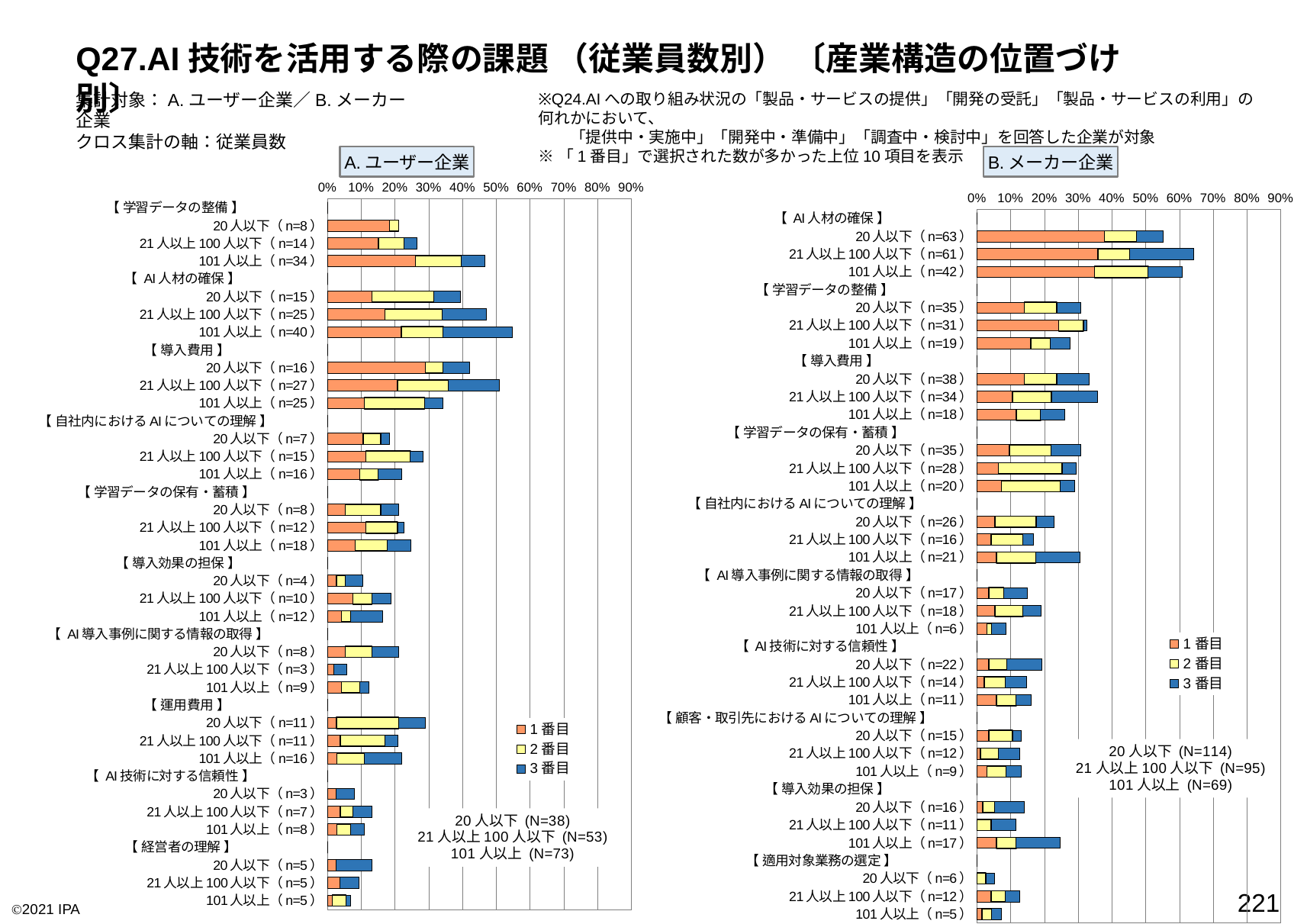

Q27.AI技術を活用する際の課題 （従業員数別） 〔産業構造の位置づけ別〕
集計対象：A.ユーザー企業／B.メーカー企業
クロス集計の軸：従業員数
※Q24.AIへの取り組み状況の「製品・サービスの提供」「開発の受託」「製品・サービスの利用」の何れかにおいて、
　　「提供中・実施中」「開発中・準備中」「調査中・検討中」を回答した企業が対象
※「1番目」で選択された数が多かった上位10項目を表示
A.ユーザー企業
B.メーカー企業

### Chart:

| Category | 1番目 | 2番目 | 3番目 |
|---|---|---|---|
| 【 学習データの整備 】                       | 0.0 | 0.0 | 0.0 |
| 20人以下（n=8） | 0.18421052631578946 | 0.02631578947368421 | 0.0 |
| 21人以上100人以下（n=14） | 0.1509433962264151 | 0.07547169811320754 | 0.03773584905660377 |
| 101人以上（n=34） | 0.2602739726027397 | 0.136986301369863 | 0.0684931506849315 |
| 【 AI人材の確保 】                        | 0.0 | 0.0 | 0.0 |
| 20人以下（n=15） | 0.13157894736842105 | 0.18421052631578946 | 0.07894736842105263 |
| 21人以上100人以下（n=25） | 0.16981132075471697 | 0.16981132075471697 | 0.1320754716981132 |
| 101人以上（n=40） | 0.2191780821917808 | 0.1232876712328767 | 0.2054794520547945 |
| 【 導入費用 】                           | 0.0 | 0.0 | 0.0 |
| 20人以下（n=16） | 0.2894736842105263 | 0.05263157894736842 | 0.07894736842105263 |
| 21人以上100人以下（n=27） | 0.20754716981132076 | 0.1509433962264151 | 0.1509433962264151 |
| 101人以上（n=25） | 0.1095890410958904 | 0.1780821917808219 | 0.0547945205479452 |
| 【 自社内におけるAIについての理解 】               | 0.0 | 0.0 | 0.0 |
| 20人以下（n=7） | 0.10526315789473684 | 0.05263157894736842 | 0.02631578947368421 |
| 21人以上100人以下（n=15） | 0.11320754716981132 | 0.1320754716981132 | 0.03773584905660377 |
| 101人以上（n=16） | 0.0958904109589041 | 0.0547945205479452 | 0.0684931506849315 |
| 【 学習データの保有・蓄積 】                    | 0.0 | 0.0 | 0.0 |
| 20人以下（n=8） | 0.05263157894736842 | 0.10526315789473684 | 0.05263157894736842 |
| 21人以上100人以下（n=12） | 0.11320754716981132 | 0.09433962264150944 | 0.018867924528301886 |
| 101人以上（n=18） | 0.0821917808219178 | 0.0958904109589041 | 0.0684931506849315 |
| 【 導入効果の担保 】                        | 0.0 | 0.0 | 0.0 |
| 20人以下（n=4） | 0.02631578947368421 | 0.02631578947368421 | 0.05263157894736842 |
| 21人以上100人以下（n=10） | 0.07547169811320754 | 0.05660377358490566 | 0.05660377358490566 |
| 101人以上（n=12） | 0.0410958904109589 | 0.0273972602739726 | 0.0958904109589041 |
| 【 AI導入事例に関する情報の取得 】                | 0.0 | 0.0 | 0.0 |
| 20人以下（n=8） | 0.05263157894736842 | 0.07894736842105263 | 0.07894736842105263 |
| 21人以上100人以下（n=3） | 0.018867924528301886 | 0.0 | 0.03773584905660377 |
| 101人以上（n=9） | 0.0410958904109589 | 0.0547945205479452 | 0.0273972602739726 |
| 【 運用費用 】                           | 0.0 | 0.0 | 0.0 |
| 20人以下（n=11） | 0.02631578947368421 | 0.18421052631578946 | 0.07894736842105263 |
| 21人以上100人以下（n=11） | 0.03773584905660377 | 0.1320754716981132 | 0.03773584905660377 |
| 101人以上（n=16） | 0.0273972602739726 | 0.0821917808219178 | 0.1095890410958904 |
| 【 AI技術に対する信頼性 】                    | 0.0 | 0.0 | 0.0 |
| 20人以下（n=3） | 0.02631578947368421 | 0.0 | 0.05263157894736842 |
| 21人以上100人以下（n=7） | 0.03773584905660377 | 0.03773584905660377 | 0.05660377358490566 |
| 101人以上（n=8） | 0.0273972602739726 | 0.0410958904109589 | 0.0410958904109589 |
| 【 経営者の理解 】                         | 0.0 | 0.0 | 0.0 |
| 20人以下（n=5） | 0.02631578947368421 | 0.0 | 0.10526315789473684 |
| 21人以上100人以下（n=5） | 0.03773584905660377 | 0.0 | 0.05660377358490566 |
| 101人以上（n=5） | 0.0136986301369863 | 0.0410958904109589 | 0.0136986301369863 |

### Chart:

| Category | 1番目 | 2番目 | 3番目 |
|---|---|---|---|
| 【 AI人材の確保 】                        | 0.0 | 0.0 | 0.0 |
| 20人以下（n=63） | 0.37719298245614036 | 0.09649122807017543 | 0.07894736842105263 |
| 21人以上100人以下（n=61） | 0.35789473684210527 | 0.09473684210526316 | 0.18947368421052632 |
| 101人以上（n=42） | 0.34782608695652173 | 0.15942028985507245 | 0.10144927536231885 |
| 【 学習データの整備 】                       | 0.0 | 0.0 | 0.0 |
| 20人以下（n=35） | 0.14035087719298245 | 0.09649122807017543 | 0.07017543859649122 |
| 21人以上100人以下（n=31） | 0.24210526315789474 | 0.07368421052631578 | 0.010526315789473684 |
| 101人以上（n=19） | 0.15942028985507245 | 0.057971014492753624 | 0.057971014492753624 |
| 【 導入費用 】                           | 0.0 | 0.0 | 0.0 |
| 20人以下（n=38） | 0.14035087719298245 | 0.09649122807017543 | 0.09649122807017543 |
| 21人以上100人以下（n=34） | 0.10526315789473684 | 0.11578947368421053 | 0.1368421052631579 |
| 101人以上（n=18） | 0.11594202898550725 | 0.07246376811594203 | 0.07246376811594203 |
| 【 学習データの保有・蓄積 】                    | 0.0 | 0.0 | 0.0 |
| 20人以下（n=35） | 0.09649122807017543 | 0.12280701754385964 | 0.08771929824561403 |
| 21人以上100人以下（n=28） | 0.06315789473684211 | 0.18947368421052632 | 0.042105263157894736 |
| 101人以上（n=20） | 0.07246376811594203 | 0.17391304347826086 | 0.043478260869565216 |
| 【 自社内におけるAIについての理解 】               | 0.0 | 0.0 | 0.0 |
| 20人以下（n=26） | 0.05263157894736842 | 0.12280701754385964 | 0.05263157894736842 |
| 21人以上100人以下（n=16） | 0.042105263157894736 | 0.09473684210526316 | 0.031578947368421054 |
| 101人以上（n=21） | 0.057971014492753624 | 0.11594202898550725 | 0.13043478260869565 |
| 【 AI導入事例に関する情報の取得 】                | 0.0 | 0.0 | 0.0 |
| 20人以下（n=17） | 0.03508771929824561 | 0.043859649122807015 | 0.07017543859649122 |
| 21人以上100人以下（n=18） | 0.05263157894736842 | 0.08421052631578947 | 0.05263157894736842 |
| 101人以上（n=6） | 0.028985507246376812 | 0.014492753623188406 | 0.043478260869565216 |
| 【 AI技術に対する信頼性 】                    | 0.0 | 0.0 | 0.0 |
| 20人以下（n=22） | 0.03508771929824561 | 0.05263157894736842 | 0.10526315789473684 |
| 21人以上100人以下（n=14） | 0.021052631578947368 | 0.06315789473684211 | 0.06315789473684211 |
| 101人以上（n=11） | 0.057971014492753624 | 0.057971014492753624 | 0.043478260869565216 |
| 【 顧客・取引先におけるAIについての理解 】            | 0.0 | 0.0 | 0.0 |
| 20人以下（n=15） | 0.03508771929824561 | 0.07017543859649122 | 0.02631578947368421 |
| 21人以上100人以下（n=12） | 0.010526315789473684 | 0.05263157894736842 | 0.06315789473684211 |
| 101人以上（n=9） | 0.028985507246376812 | 0.057971014492753624 | 0.043478260869565216 |
| 【 導入効果の担保 】                        | 0.0 | 0.0 | 0.0 |
| 20人以下（n=16） | 0.017543859649122806 | 0.03508771929824561 | 0.08771929824561403 |
| 21人以上100人以下（n=11） | 0.0 | 0.042105263157894736 | 0.07368421052631578 |
| 101人以上（n=17） | 0.057971014492753624 | 0.057971014492753624 | 0.13043478260869565 |
| 【 適用対象業務の選定 】                      | 0.0 | 0.0 | 0.0 |
| 20人以下（n=6） | 0.0 | 0.02631578947368421 | 0.02631578947368421 |
| 21人以上100人以下（n=12） | 0.042105263157894736 | 0.042105263157894736 | 0.042105263157894736 |
| 101人以上（n=5） | 0.014492753623188406 | 0.028985507246376812 | 0.028985507246376812 |